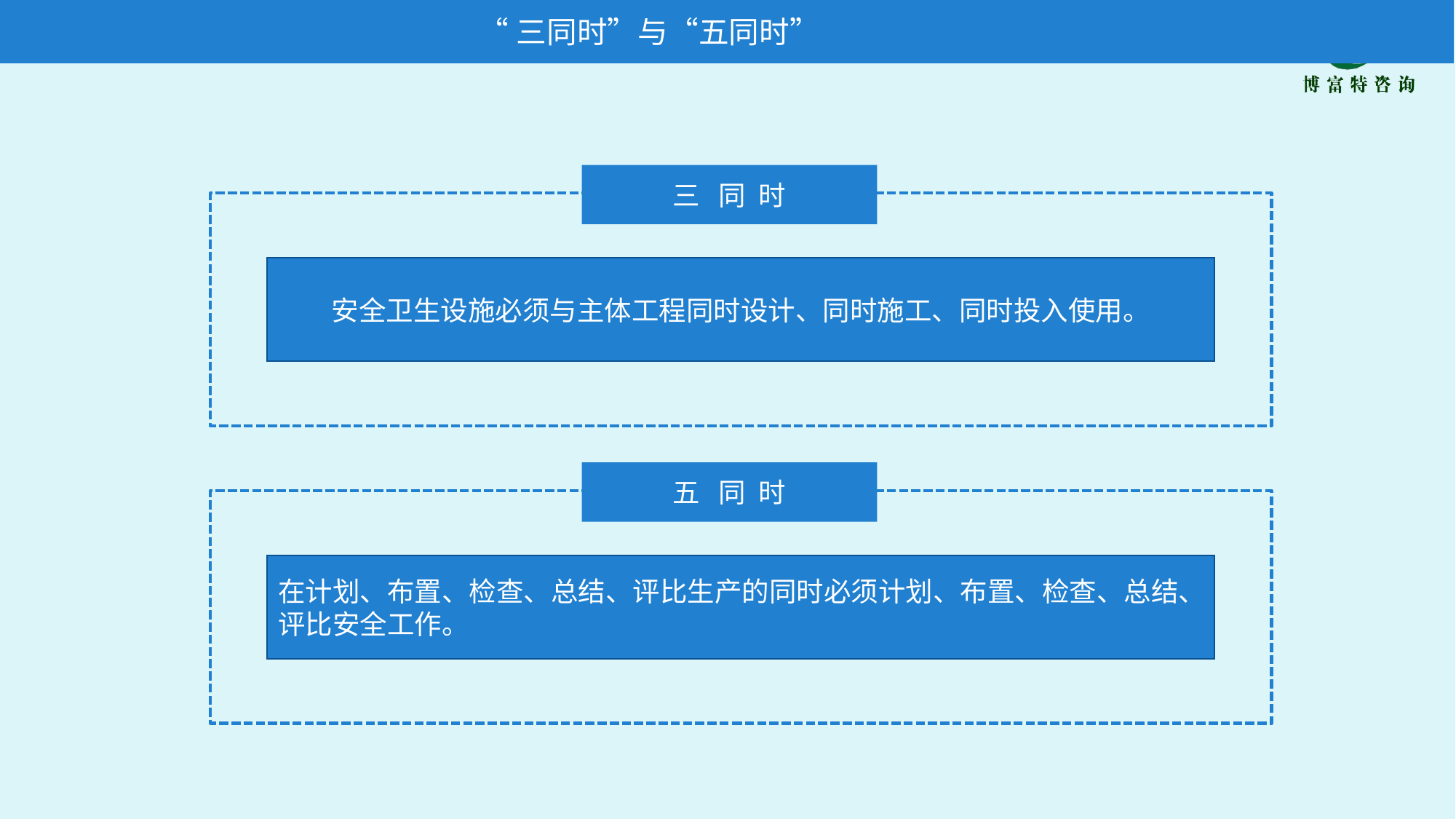

“三同时”与“五同时”
三   同  时

安全卫生设施必须与主体工程同时设计、同时施工、同时投入使用。
五   同  时

在计划、布置、检查、总结、评比生产的同时必须计划、布置、检查、总结、评比安全工作。